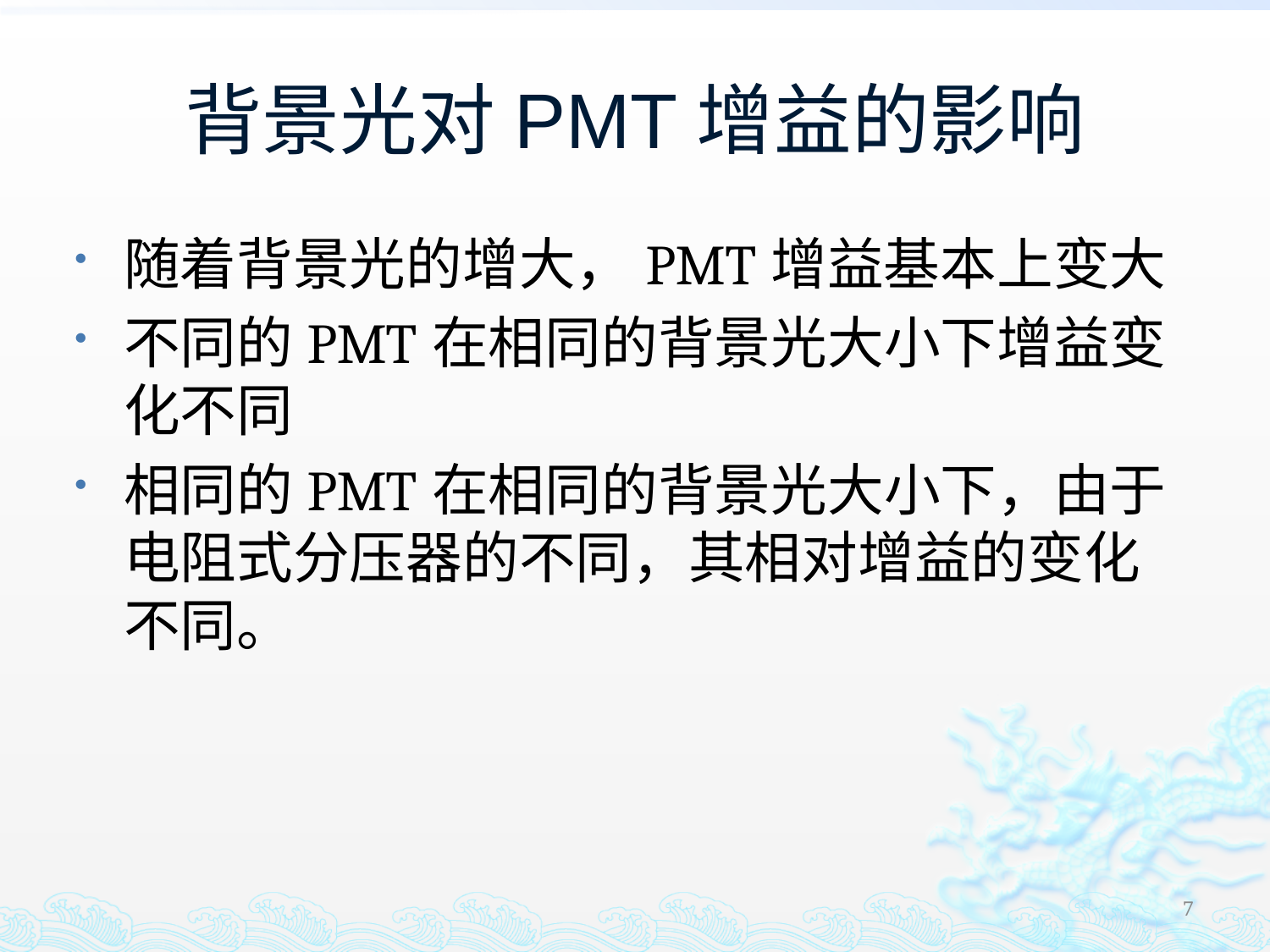

# 背景光对PMT增益的影响
随着背景光的增大，PMT增益基本上变大
不同的PMT在相同的背景光大小下增益变化不同
相同的PMT在相同的背景光大小下，由于电阻式分压器的不同，其相对增益的变化不同。
7